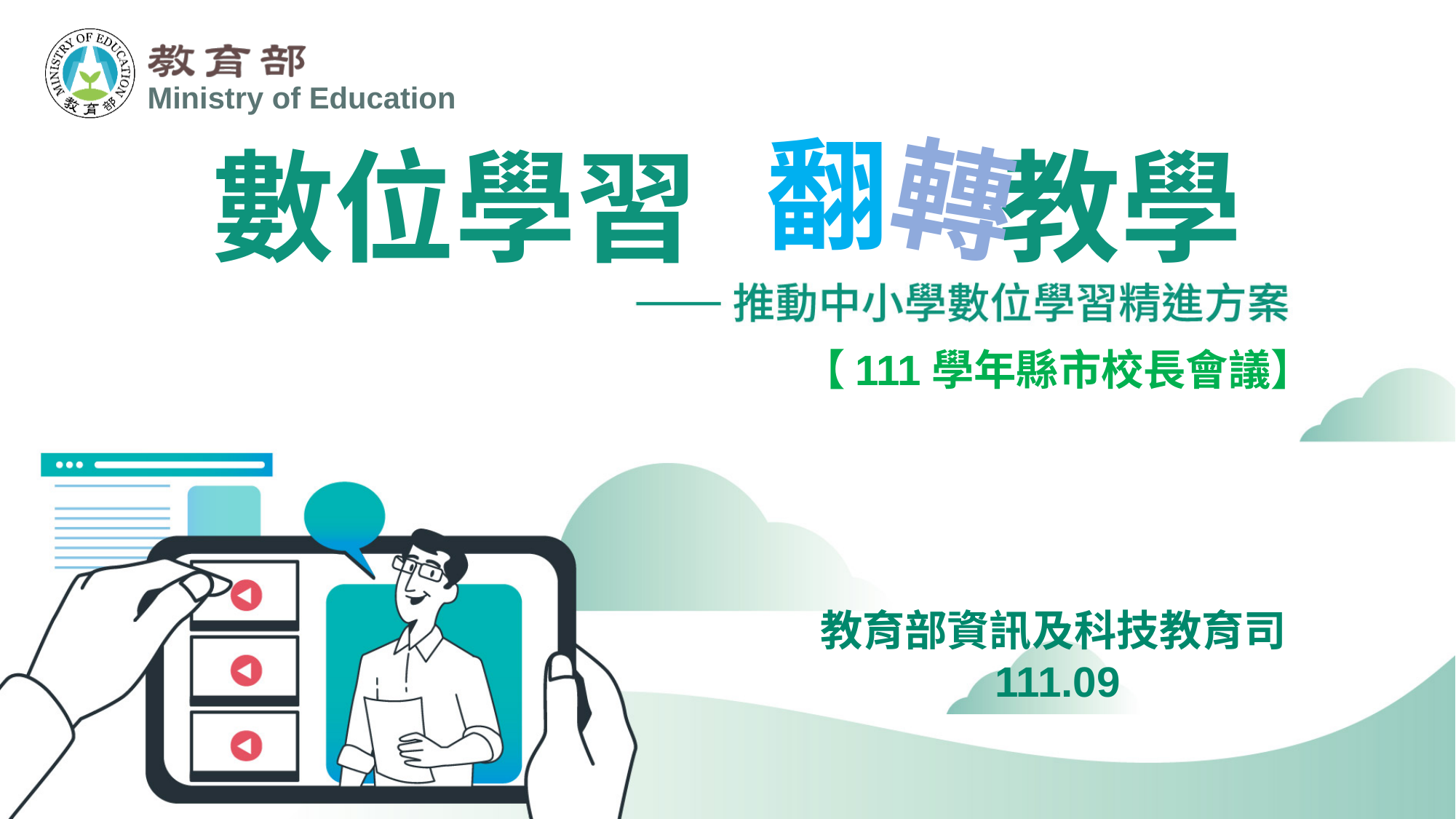

翻
轉
# 數位學習           教學
【111學年縣市校長會議】
教育部資訊及科技教育司
111.09